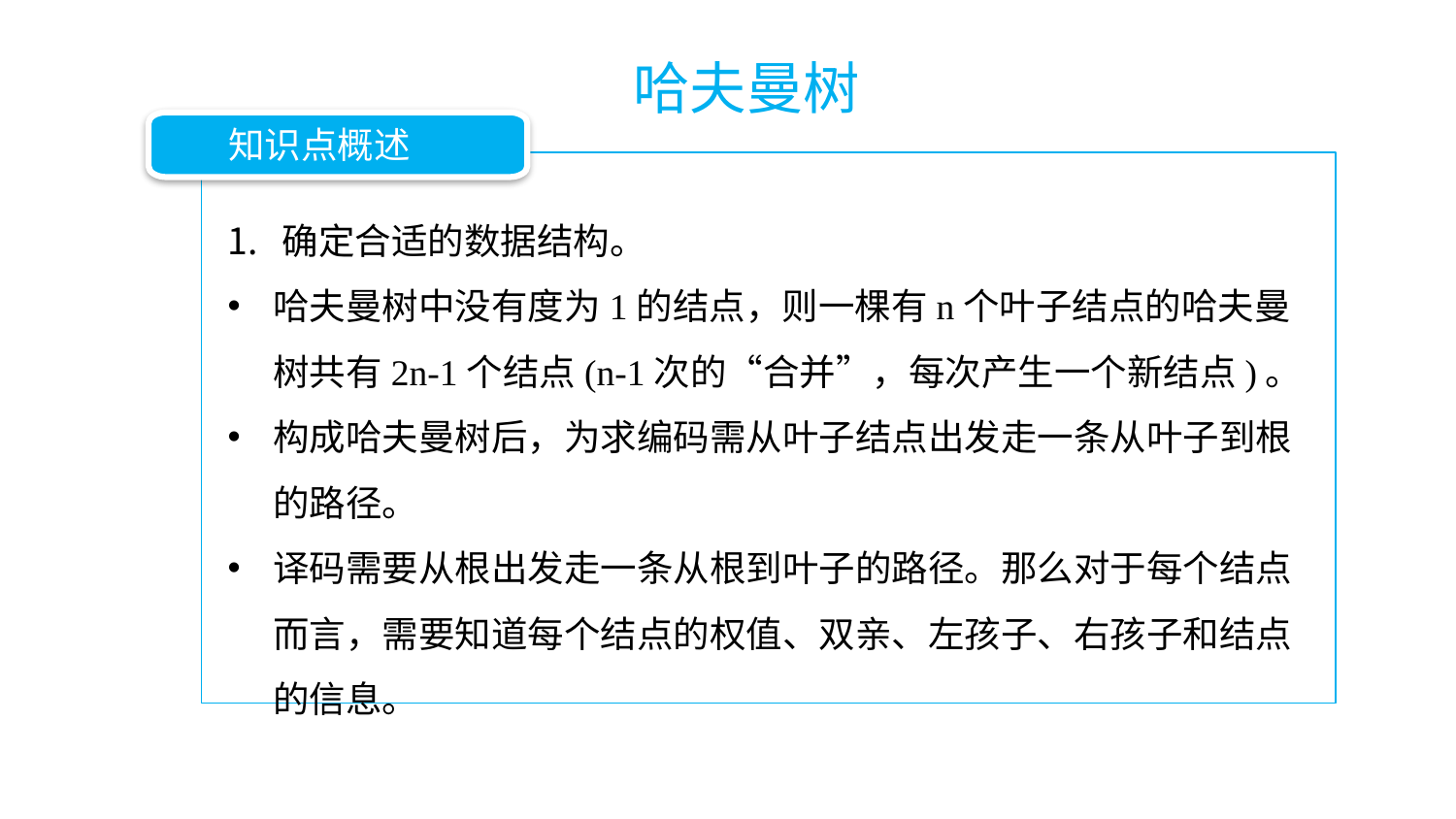

哈夫曼树

知识点概述
确定合适的数据结构。
哈夫曼树中没有度为1的结点，则一棵有n个叶子结点的哈夫曼树共有2n-1个结点(n-1次的“合并”，每次产生一个新结点)。
构成哈夫曼树后，为求编码需从叶子结点出发走一条从叶子到根的路径。
译码需要从根出发走一条从根到叶子的路径。那么对于每个结点而言，需要知道每个结点的权值、双亲、左孩子、右孩子和结点的信息。
7